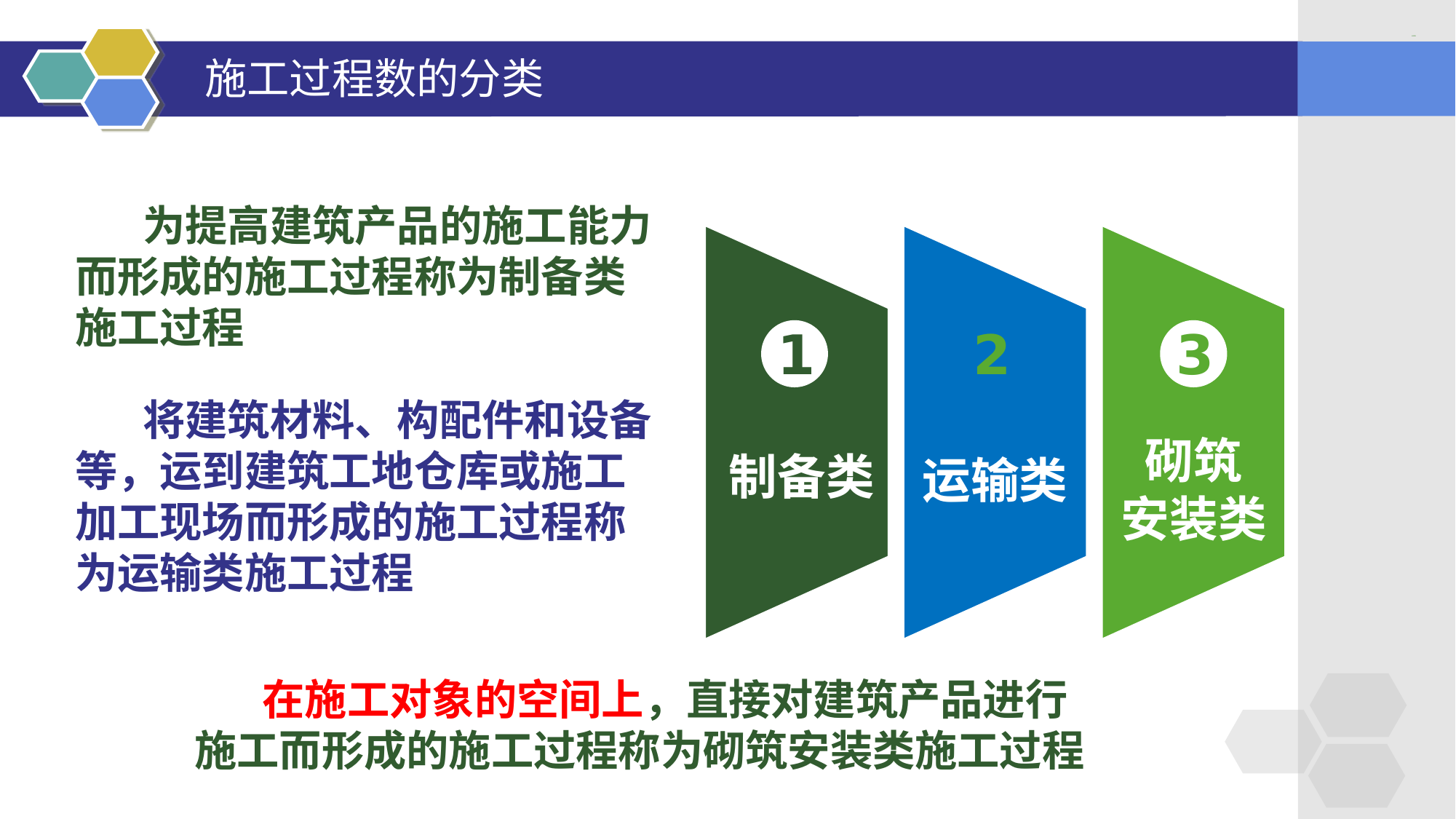

LOGO
# 施工过程数的分类
      为提高建筑产品的施工能力而形成的施工过程称为制备类施工过程

1

制备类

2

3

      将建筑材料、构配件和设备等，运到建筑工地仓库或施工加工现场而形成的施工过程称为运输类施工过程
砌筑
安装类
运输类
      在施工对象的空间上，直接对建筑产品进行施工而形成的施工过程称为砌筑安装类施工过程